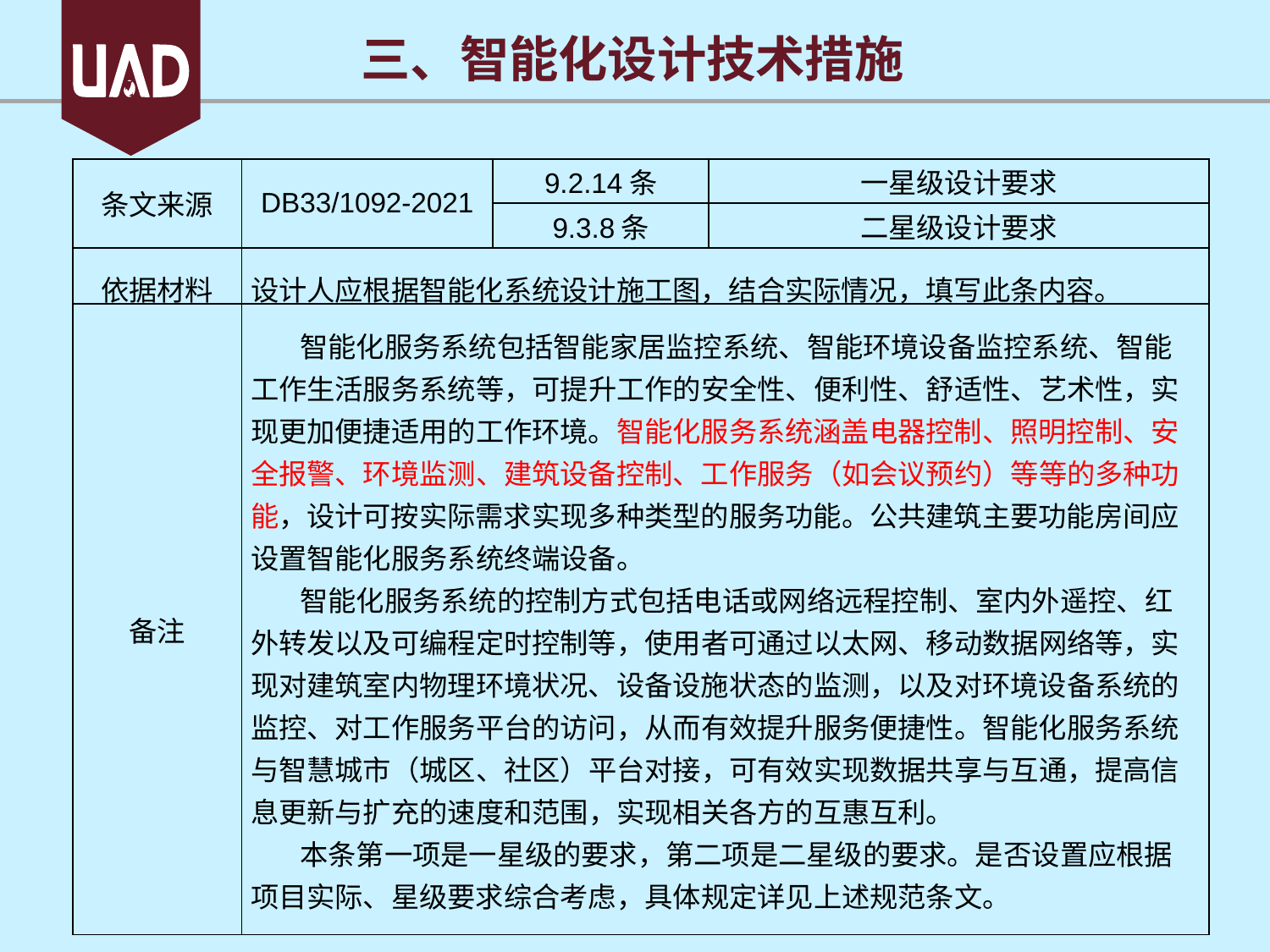

三、智能化设计技术措施
| 条文来源 | DB33/1092-2021 | 9.2.14条 | 一星级设计要求 |
| --- | --- | --- | --- |
|  |  | 9.3.8条 | 二星级设计要求 |
| 依据材料 | 设计人应根据智能化系统设计施工图，结合实际情况，填写此条内容。 |  |  |
| 备注 | 智能化服务系统包括智能家居监控系统、智能环境设备监控系统、智能工作生活服务系统等，可提升工作的安全性、便利性、舒适性、艺术性，实现更加便捷适用的工作环境。智能化服务系统涵盖电器控制、照明控制、安全报警、环境监测、建筑设备控制、工作服务（如会议预约）等等的多种功能，设计可按实际需求实现多种类型的服务功能。公共建筑主要功能房间应设置智能化服务系统终端设备。 智能化服务系统的控制方式包括电话或网络远程控制、室内外遥控、红外转发以及可编程定时控制等，使用者可通过以太网、移动数据网络等，实现对建筑室内物理环境状况、设备设施状态的监测，以及对环境设备系统的监控、对工作服务平台的访问，从而有效提升服务便捷性。智能化服务系统与智慧城市（城区、社区）平台对接，可有效实现数据共享与互通，提高信息更新与扩充的速度和范围，实现相关各方的互惠互利。 本条第一项是一星级的要求，第二项是二星级的要求。是否设置应根据项目实际、星级要求综合考虑，具体规定详见上述规范条文。 |  |  |